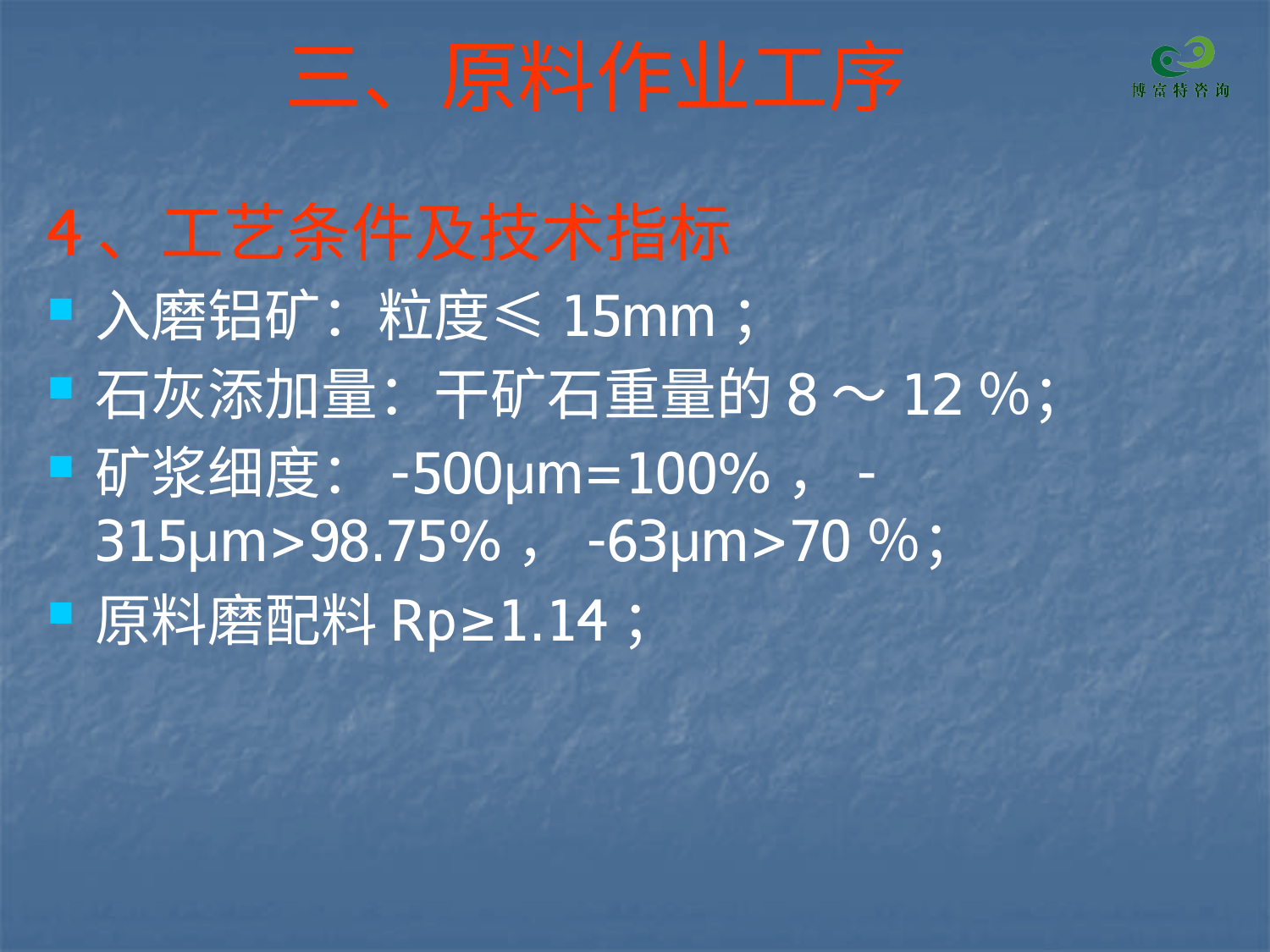

# 三、原料作业工序
4、工艺条件及技术指标
入磨铝矿：粒度≤15mm；
石灰添加量：干矿石重量的8～12％；
矿浆细度：-500μm=100%，-315μm>98.75%，-63μm>70％；
原料磨配料Rp≥1.14；